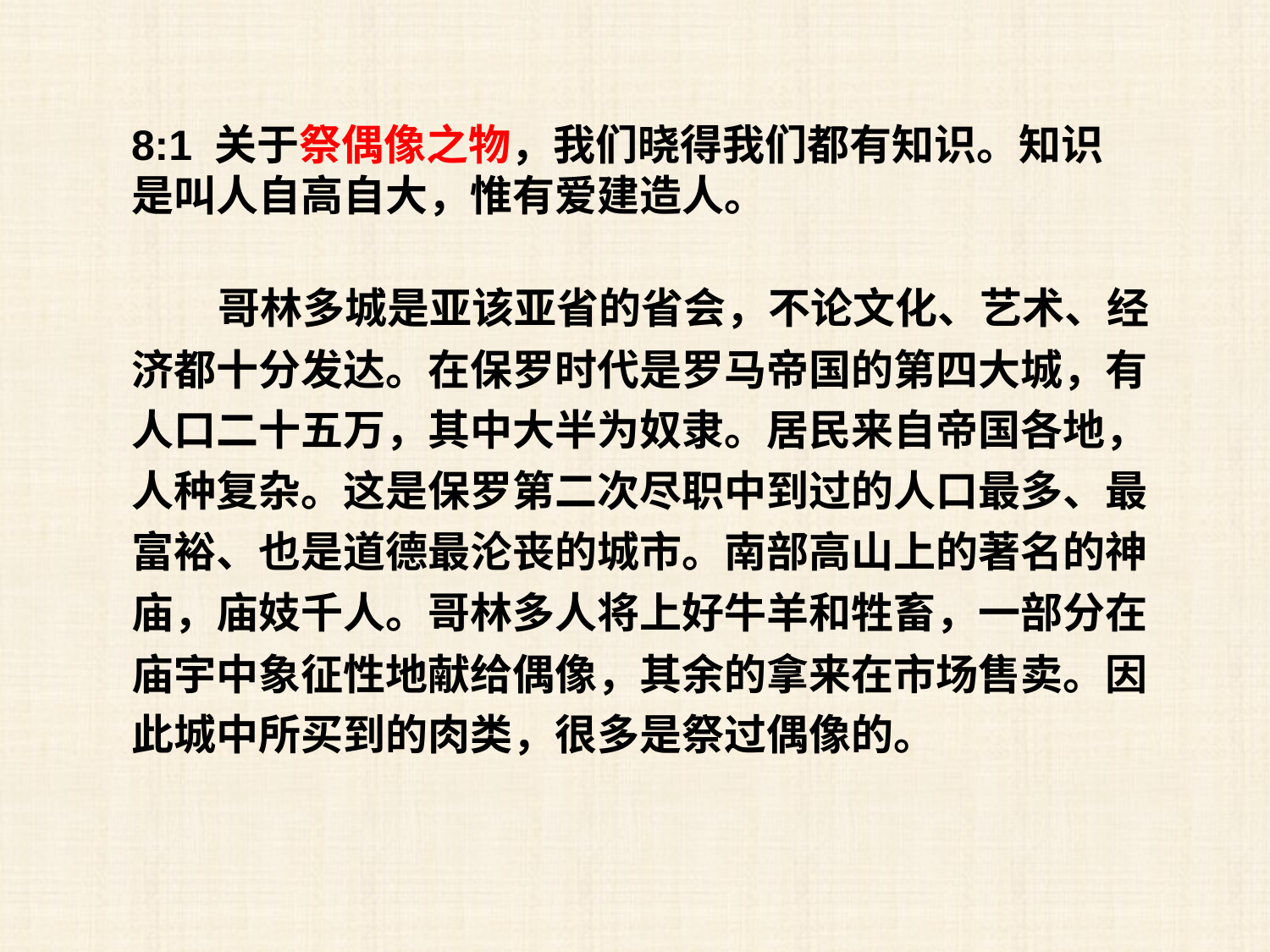

8:1 关于祭偶像之物，我们晓得我们都有知识。知识是叫人自高自大，惟有爱建造人。
        哥林多城是亚该亚省的省会，不论文化、艺术、经济都十分发达。在保罗时代是罗马帝国的第四大城，有人口二十五万，其中大半为奴隶。居民来自帝国各地，人种复杂。这是保罗第二次尽职中到过的人口最多、最富裕、也是道德最沦丧的城市。南部高山上的著名的神庙，庙妓千人。哥林多人将上好牛羊和牲畜，一部分在庙宇中象征性地献给偶像，其余的拿来在市场售卖。因此城中所买到的肉类，很多是祭过偶像的。